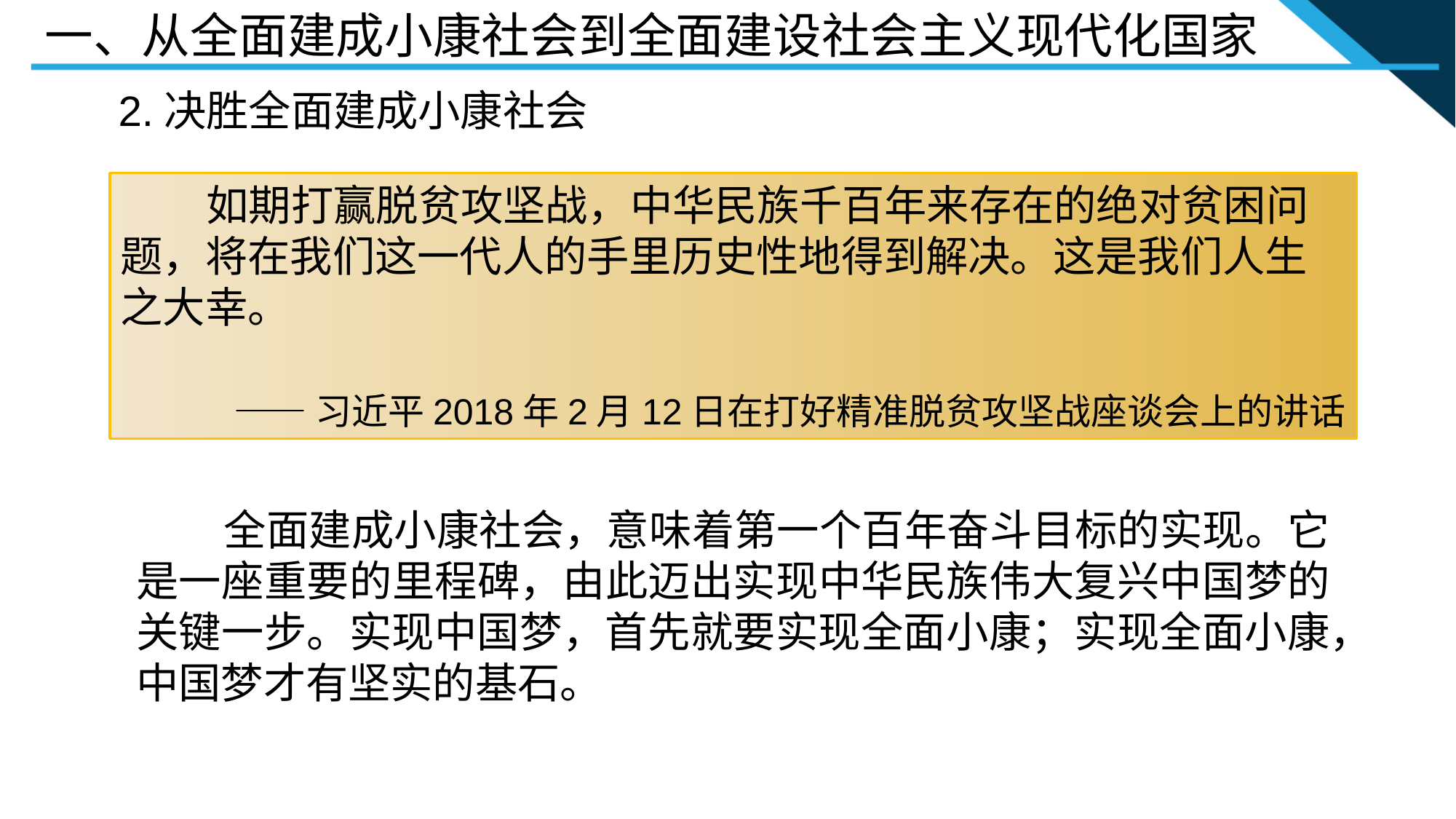

一、从全面建成小康社会到全面建设社会主义现代化国家
2.决胜全面建成小康社会
        如期打赢脱贫攻坚战，中华民族千百年来存在的绝对贫困问题，将在我们这一代人的手里历史性地得到解决。这是我们人生之大幸。

        ——习近平2018年2月12日在打好精准脱贫攻坚战座谈会上的讲话
        全面建成小康社会，意味着第一个百年奋斗目标的实现。它是一座重要的里程碑，由此迈出实现中华民族伟大复兴中国梦的关键一步。实现中国梦，首先就要实现全面小康；实现全面小康，中国梦才有坚实的基石。